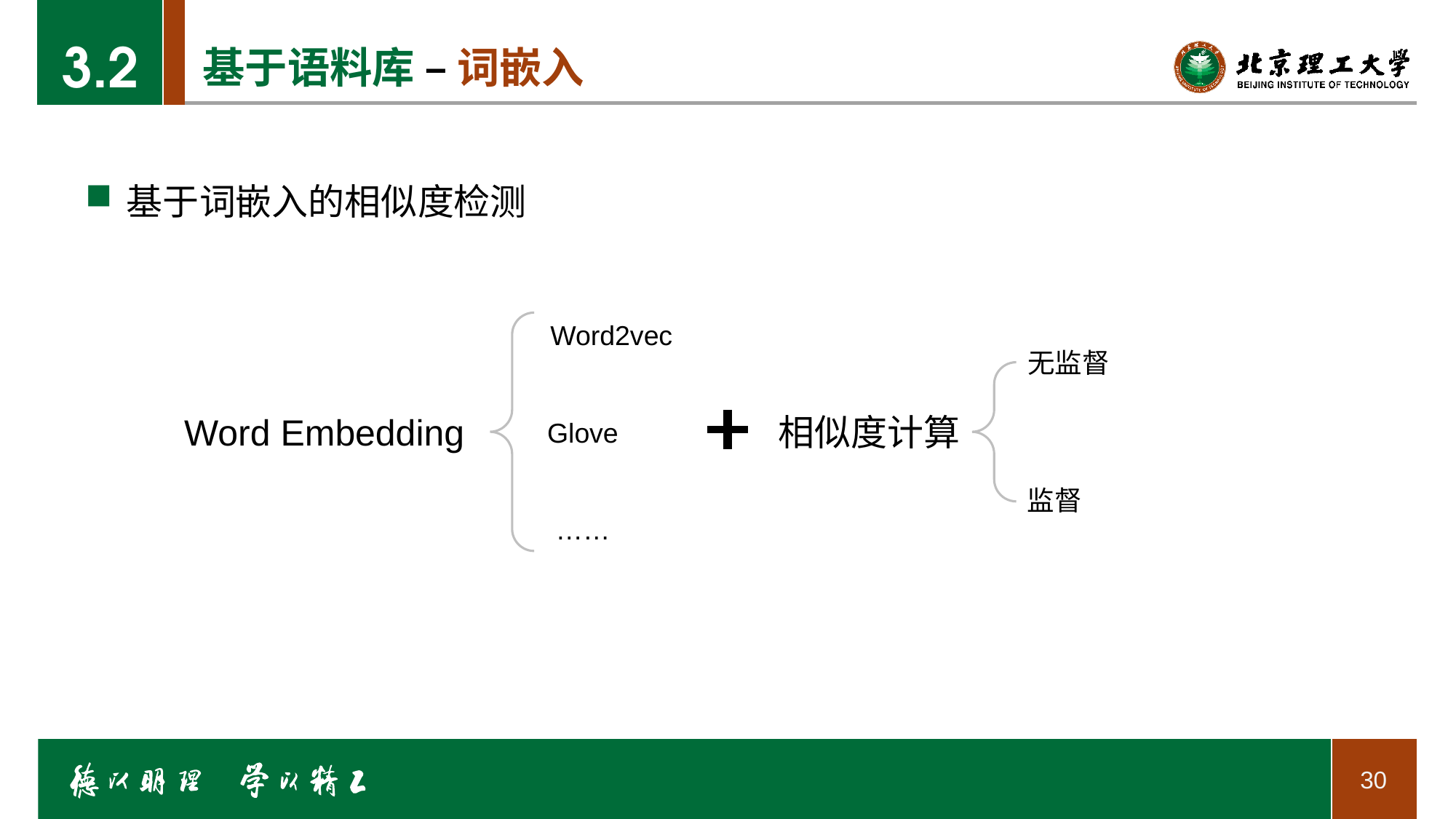

3.2
# 基于语料库 – 词嵌入
基于词嵌入的相似度检测

Word2vec
无监督

Word Embedding
相似度计算
Glove

监督
……